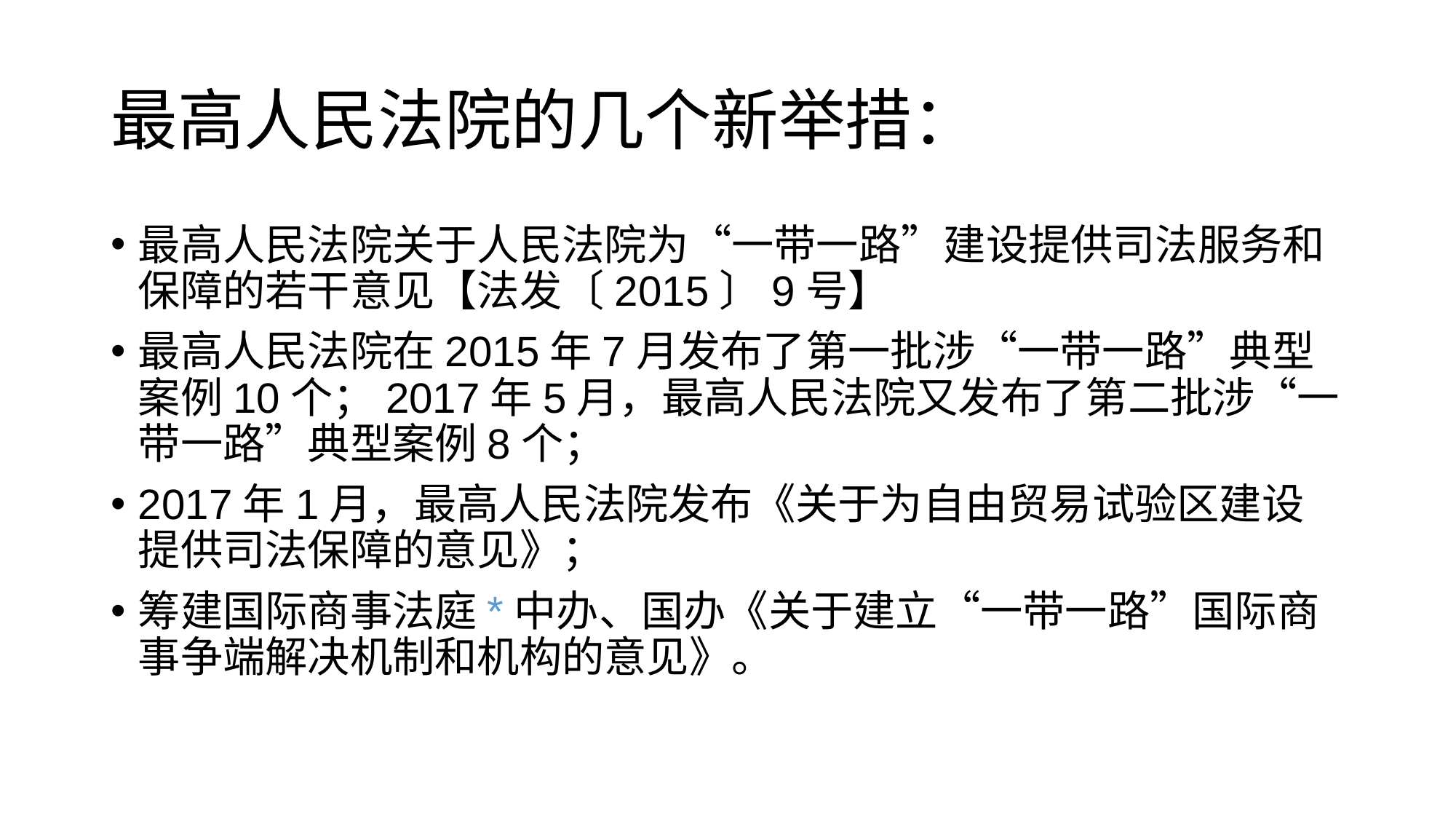

# 最高人民法院的几个新举措：
最高人民法院关于人民法院为“一带一路”建设提供司法服务和保障的若干意见【法发〔2015〕9号】
最高人民法院在2015年7月发布了第一批涉“一带一路”典型案例10个；2017年5月，最高人民法院又发布了第二批涉“一带一路”典型案例8个；
2017年1月，最高人民法院发布《关于为自由贸易试验区建设提供司法保障的意见》；
筹建国际商事法庭*中办、国办《关于建立“一带一路”国际商事争端解决机制和机构的意见》。